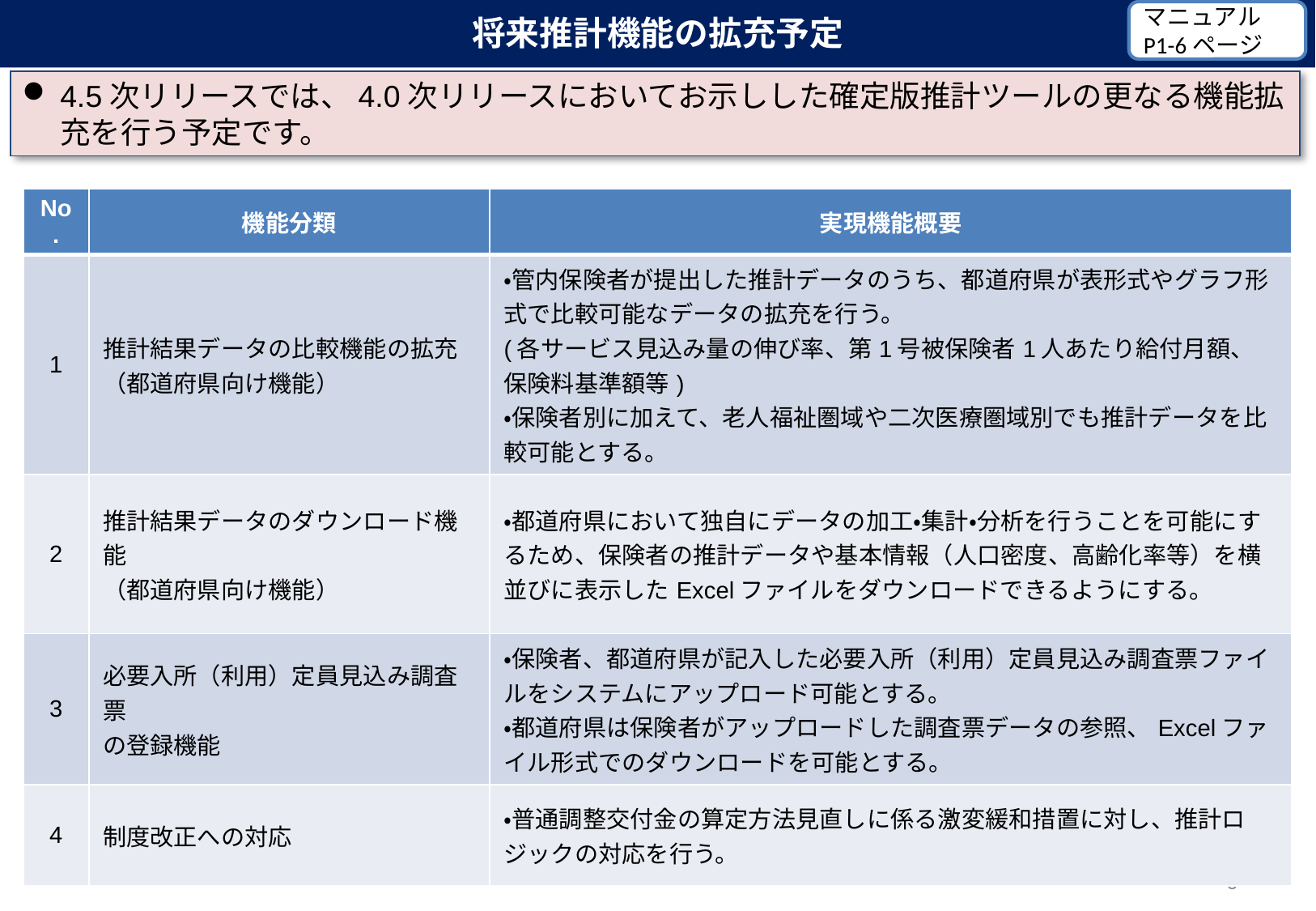

将来推計機能の拡充予定
マニュアル
P1-6ページ

4.5次リリースでは、4.0次リリースにおいてお示しした確定版推計ツールの更なる機能拡充を行う予定です。
| No. | 機能分類 | 実現機能概要 |
| --- | --- | --- |
| 1 | 推計結果データの比較機能の拡充 （都道府県向け機能） | ・管内保険者が提出した推計データのうち、都道府県が表形式やグラフ形式で比較可能なデータの拡充を行う。 (各サービス見込み量の伸び率、第1号被保険者1人あたり給付月額、保険料基準額等) ・保険者別に加えて、老人福祉圏域や二次医療圏域別でも推計データを比較可能とする。 |
| 2 | 推計結果データのダウンロード機能 （都道府県向け機能） | ・都道府県において独自にデータの加工・集計・分析を行うことを可能にするため、保険者の推計データや基本情報（人口密度、高齢化率等）を横並びに表示したExcelファイルをダウンロードできるようにする。 |
| 3 | 必要入所（利用）定員見込み調査票 の登録機能 | ・保険者、都道府県が記入した必要入所（利用）定員見込み調査票ファイルをシステムにアップロード可能とする。 ・都道府県は保険者がアップロードした調査票データの参照、Excelファイル形式でのダウンロードを可能とする。 |
| 4 | 制度改正への対応 | ・普通調整交付金の算定方法見直しに係る激変緩和措置に対し、推計ロジックの対応を行う。 |
8